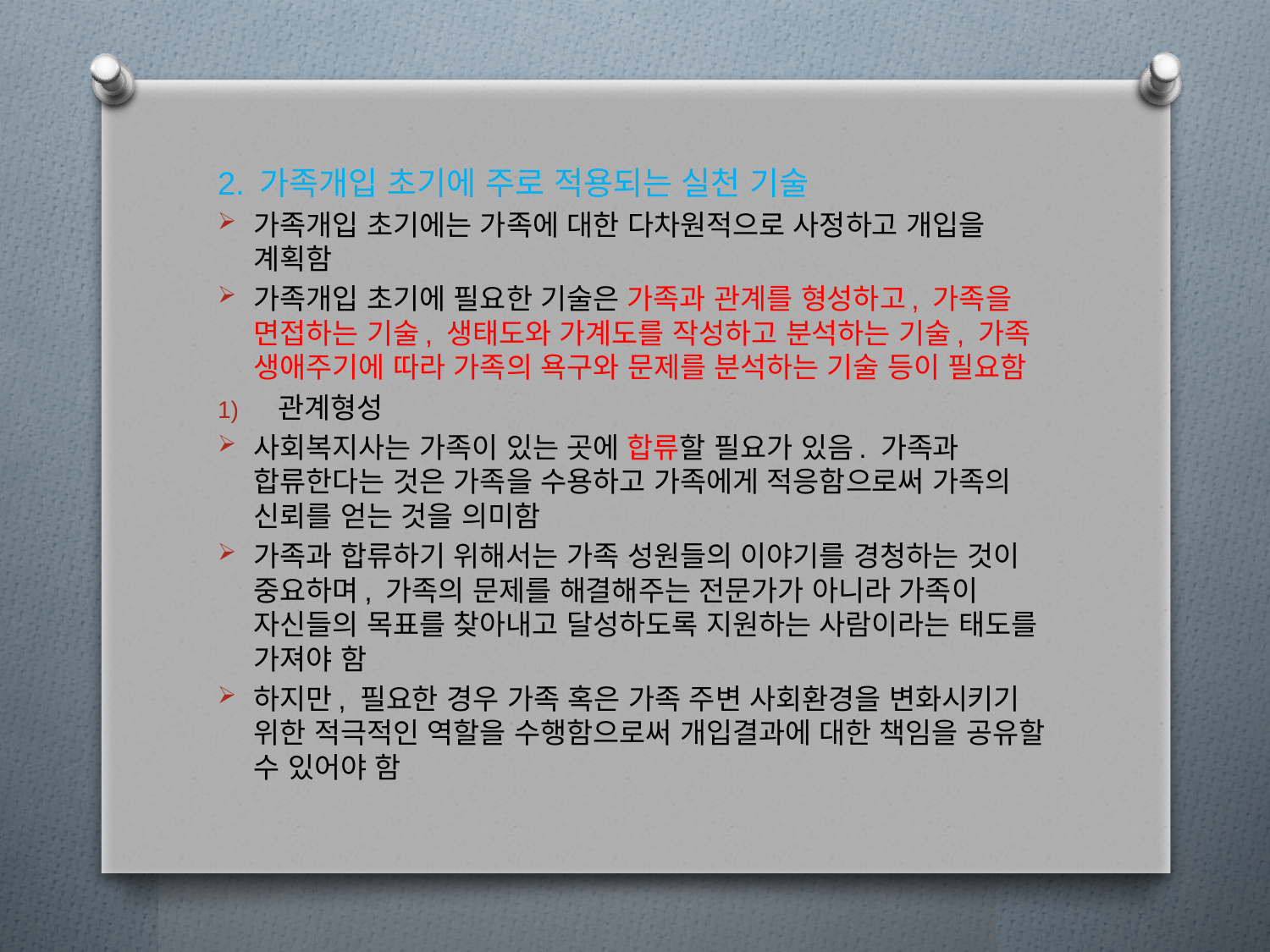

2. 가족개입 초기에 주로 적용되는 실천 기술
가족개입 초기에는 가족에 대한 다차원적으로 사정하고 개입을 계획함
가족개입 초기에 필요한 기술은 가족과 관계를 형성하고, 가족을 면접하는 기술, 생태도와 가계도를 작성하고 분석하는 기술, 가족 생애주기에 따라 가족의 욕구와 문제를 분석하는 기술 등이 필요함
관계형성
사회복지사는 가족이 있는 곳에 합류할 필요가 있음. 가족과 합류한다는 것은 가족을 수용하고 가족에게 적응함으로써 가족의 신뢰를 얻는 것을 의미함
가족과 합류하기 위해서는 가족 성원들의 이야기를 경청하는 것이 중요하며, 가족의 문제를 해결해주는 전문가가 아니라 가족이 자신들의 목표를 찾아내고 달성하도록 지원하는 사람이라는 태도를 가져야 함
하지만, 필요한 경우 가족 혹은 가족 주변 사회환경을 변화시키기 위한 적극적인 역할을 수행함으로써 개입결과에 대한 책임을 공유할 수 있어야 함